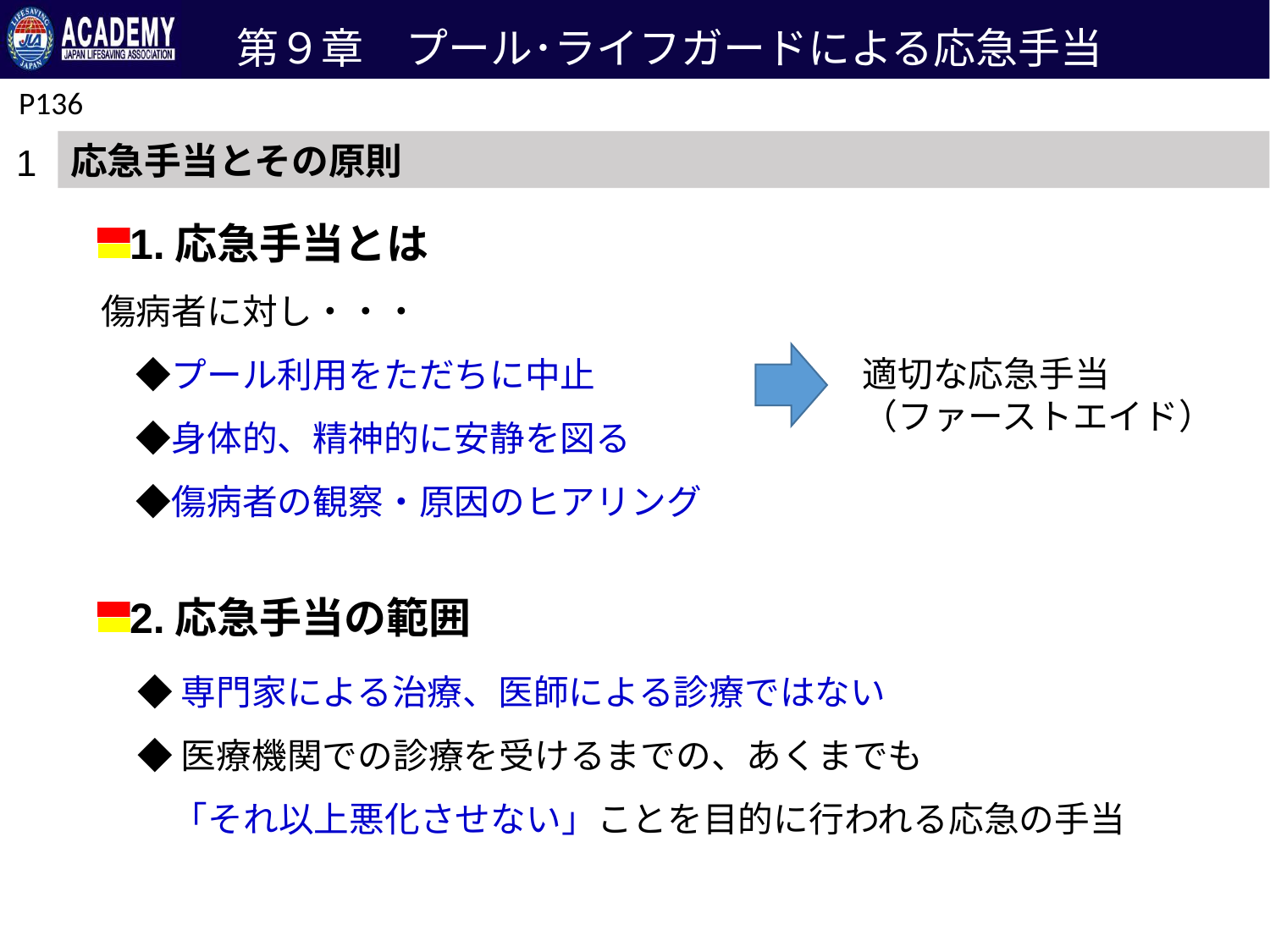

第９章　プール･ライフガードによる応急手当
P136
応急手当とその原則
1
1.応急手当とは
傷病者に対し・・・
　◆プール利用をただちに中止
　◆身体的、精神的に安静を図る
　◆傷病者の観察・原因のヒアリング

適切な応急手当
（ファーストエイド）
2.応急手当の範囲
◆専門家による治療、医師による診療ではない
◆医療機関での診療を受けるまでの、あくまでも
　「それ以上悪化させない」ことを目的に行われる応急の手当